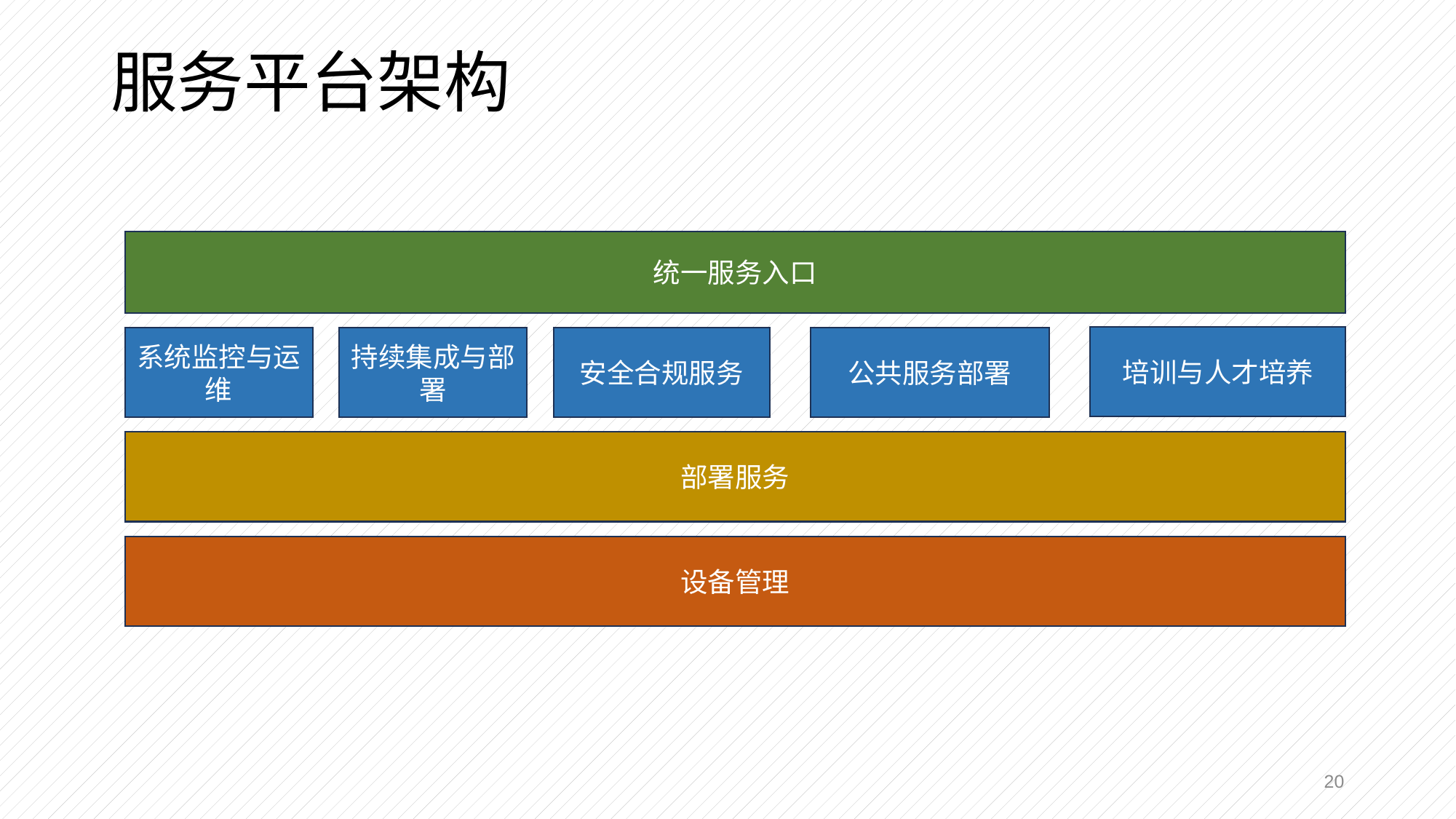

服务平台架构
统一服务入口
培训与人才培养
公共服务部署
系统监控与运维
持续集成与部署
安全合规服务
部署服务
设备管理
20